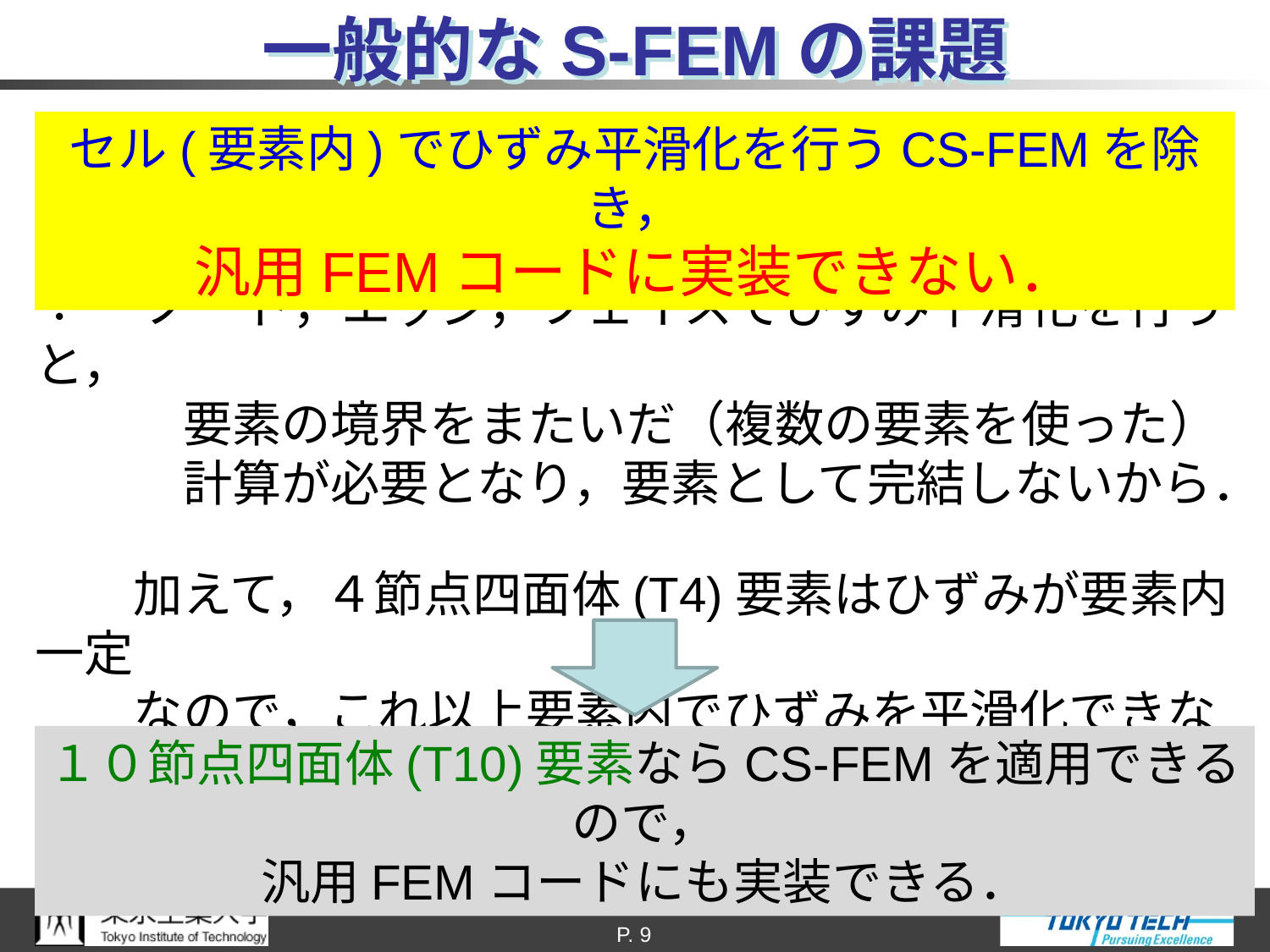

# 一般的なS-FEMの課題

∵　ノード，エッジ，フェイスでひずみ平滑化を行うと，
　　　要素の境界をまたいだ（複数の要素を使った）
　　　計算が必要となり，要素として完結しないから．
　　加えて，４節点四面体(T4)要素はひずみが要素内一定
　　なので，これ以上要素内でひずみを平滑化できない．

【本研究の提案】
セル(要素内)でひずみ平滑化を行うCS-FEMを除き，
汎用FEMコードに実装できない．

１０節点四面体(T10)要素ならCS-FEMを適用できるので，
汎用FEMコードにも実装できる．
P. 9